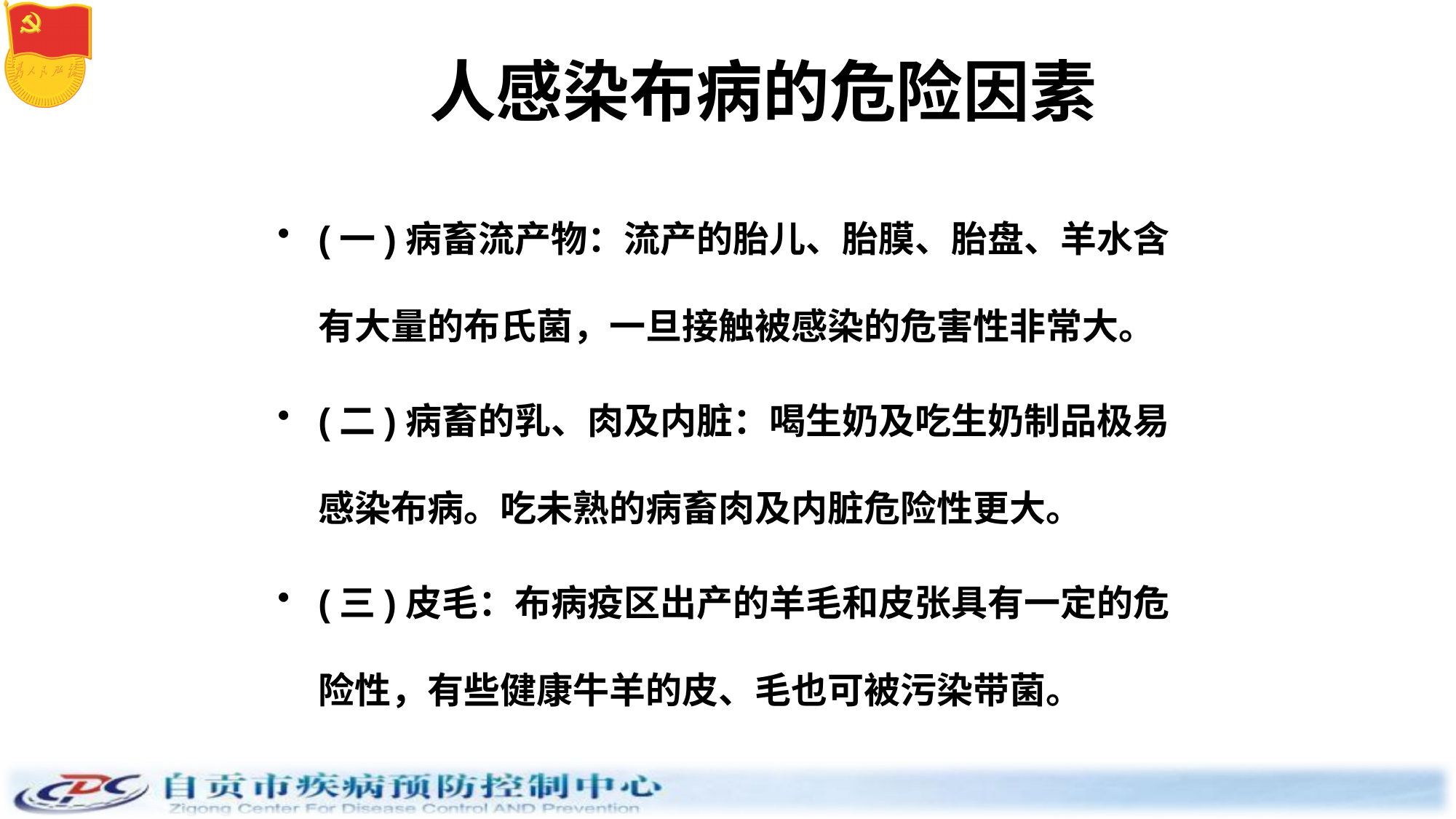

# 人感染布病的危险因素
(一)病畜流产物：流产的胎儿、胎膜、胎盘、羊水含有大量的布氏菌，一旦接触被感染的危害性非常大。
(二)病畜的乳、肉及内脏：喝生奶及吃生奶制品极易感染布病。吃未熟的病畜肉及内脏危险性更大。
(三)皮毛：布病疫区出产的羊毛和皮张具有一定的危险性，有些健康牛羊的皮、毛也可被污染带菌。